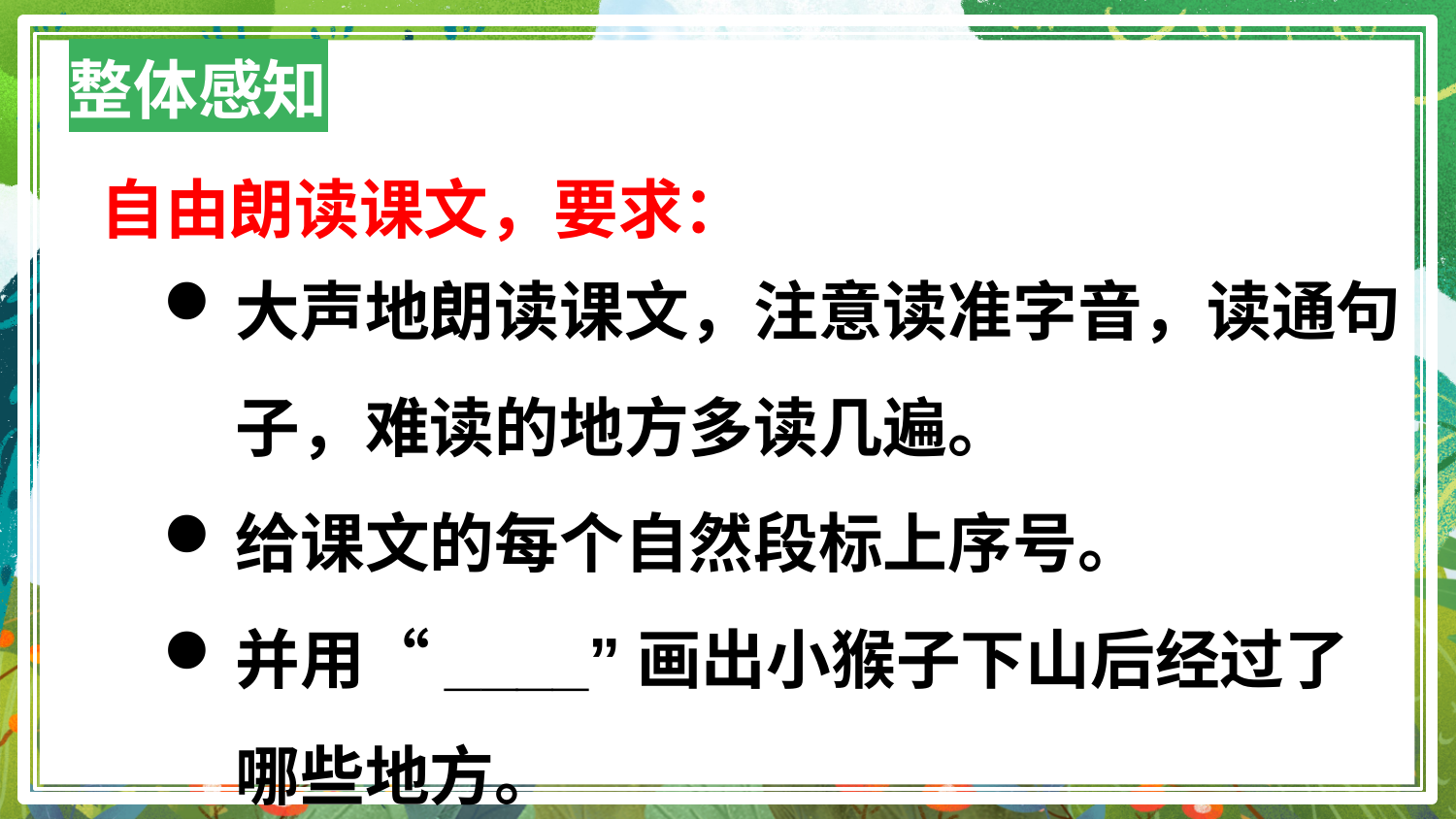

整体感知
自由朗读课文，要求：
大声地朗读课文，注意读准字音，读通句子，难读的地方多读几遍。
给课文的每个自然段标上序号。
并用“____”画出小猴子下山后经过了哪些地方。